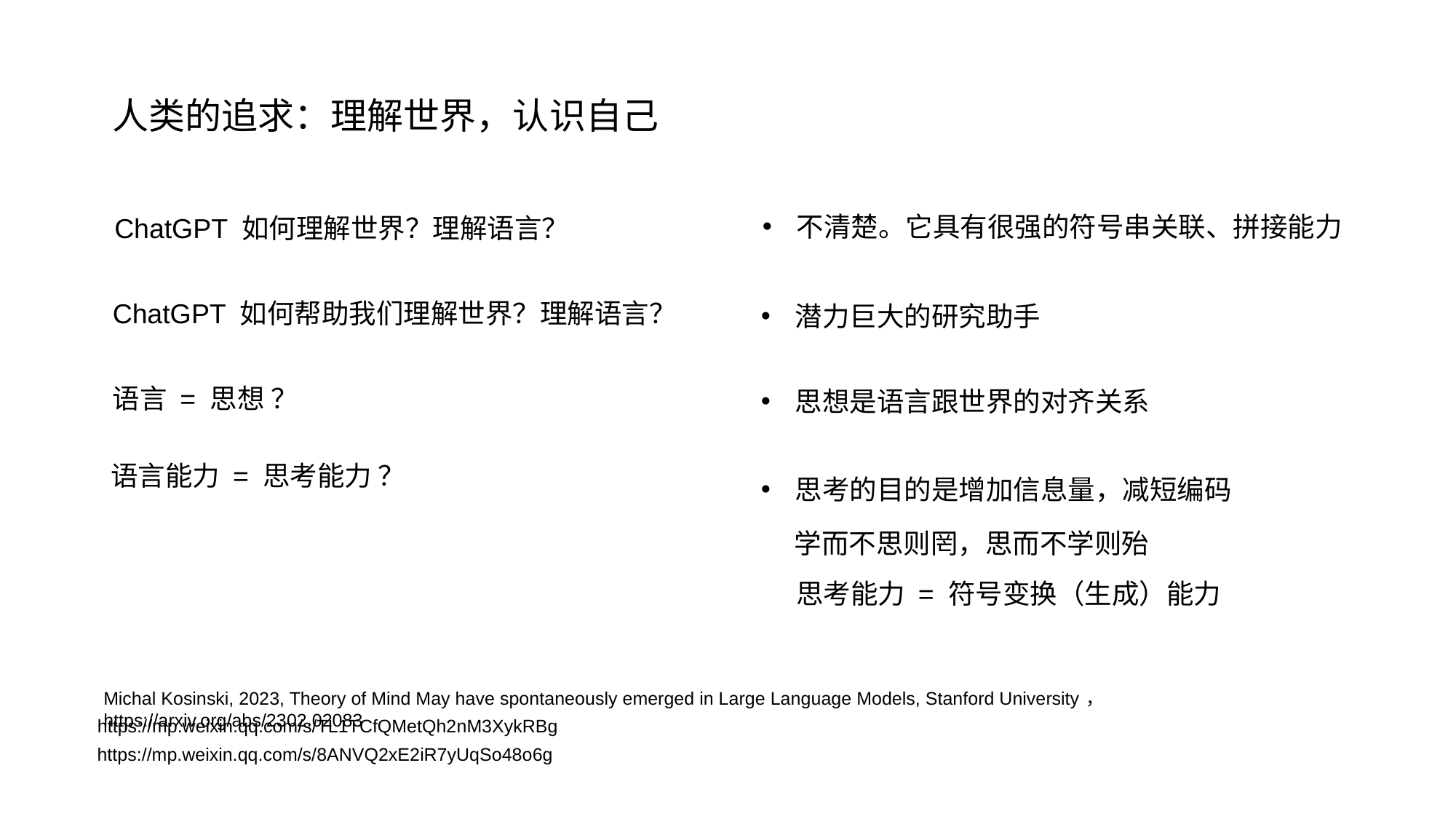

人类的追求：理解世界，认识自己
不清楚。它具有很强的符号串关联、拼接能力
ChatGPT 如何理解世界？理解语言？
ChatGPT 如何帮助我们理解世界？理解语言？
潜力巨大的研究助手
语言 = 思想 ？
思想是语言跟世界的对齐关系
语言能力 = 思考能力 ？
思考的目的是增加信息量，减短编码
学而不思则罔，思而不学则殆
思考能力 = 符号变换（生成）能力
Michal Kosinski, 2023, Theory of Mind May have spontaneously emerged in Large Language Models, Stanford University， https://arxiv.org/abs/2302.02083
https://mp.weixin.qq.com/s/TL1TCfQMetQh2nM3XykRBg
https://mp.weixin.qq.com/s/8ANVQ2xE2iR7yUqSo48o6g